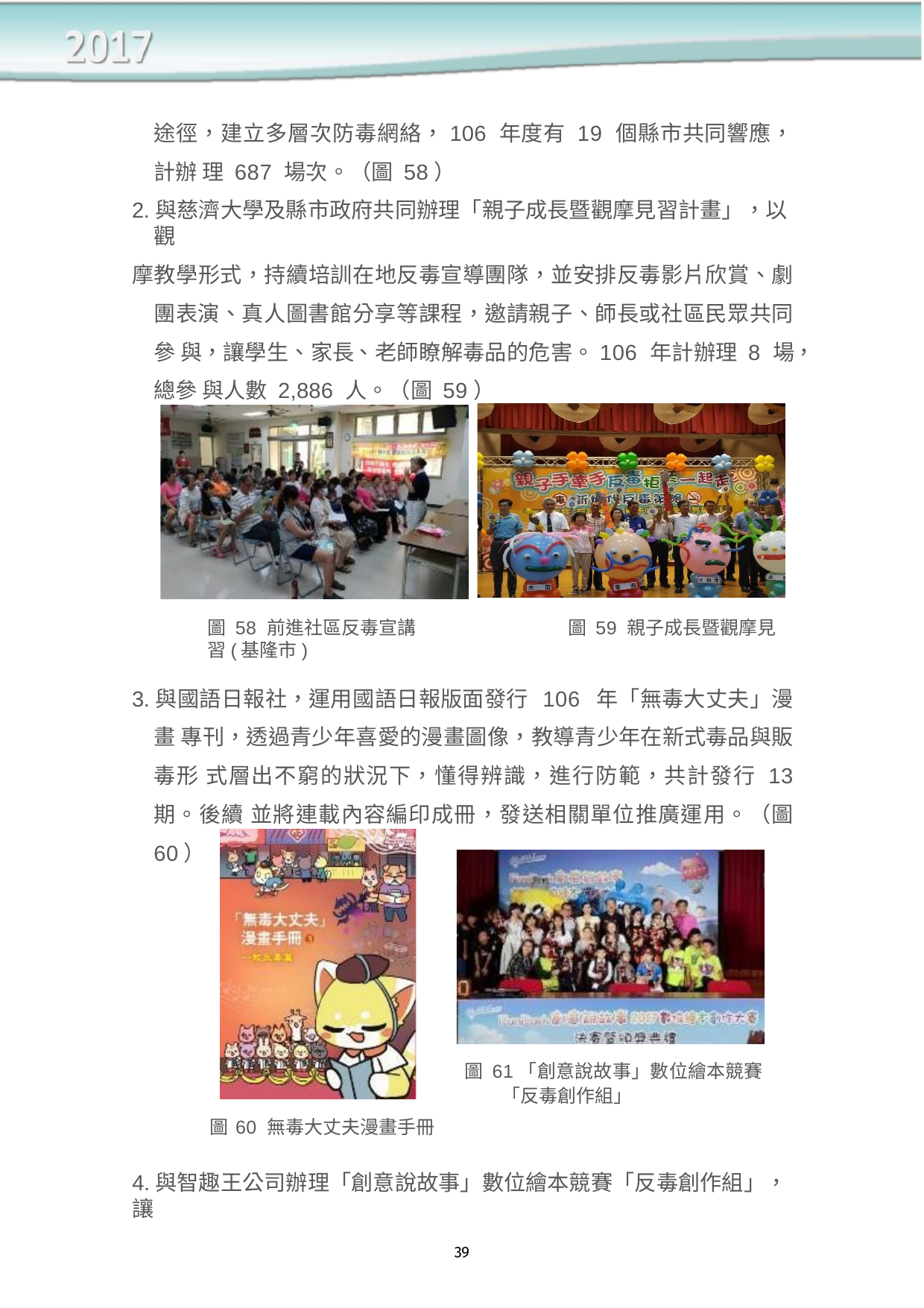

途徑，建立多層次防毒網絡，106 年度有 19 個縣市共同響應，計辦 理 687 場次。（圖 58）
2.與慈濟大學及縣市政府共同辦理「親子成長暨觀摩見習計畫」，以觀
摩教學形式，持續培訓在地反毒宣導團隊，並安排反毒影片欣賞、劇 團表演、真人圖書館分享等課程，邀請親子、師長或社區民眾共同參 與，讓學生、家長、老師瞭解毒品的危害。106 年計辦理 8 場，總參 與人數 2,886 人。（圖 59）

圖 58 前進社區反毒宣講	圖 59 親子成長暨觀摩見習(基隆市)
3.與國語日報社，運用國語日報版面發行 106 年「無毒大丈夫」漫畫 專刊，透過青少年喜愛的漫畫圖像，教導青少年在新式毒品與販毒形 式層出不窮的狀況下，懂得辨識，進行防範，共計發行 13 期。後續 並將連載內容編印成冊，發送相關單位推廣運用。（圖 60）

圖 61「創意說故事」數位繪本競賽
「反毒創作組」
圖60 無毒大丈夫漫畫手冊

4.與智趣王公司辦理「創意說故事」數位繪本競賽「反毒創作組」，讓

39